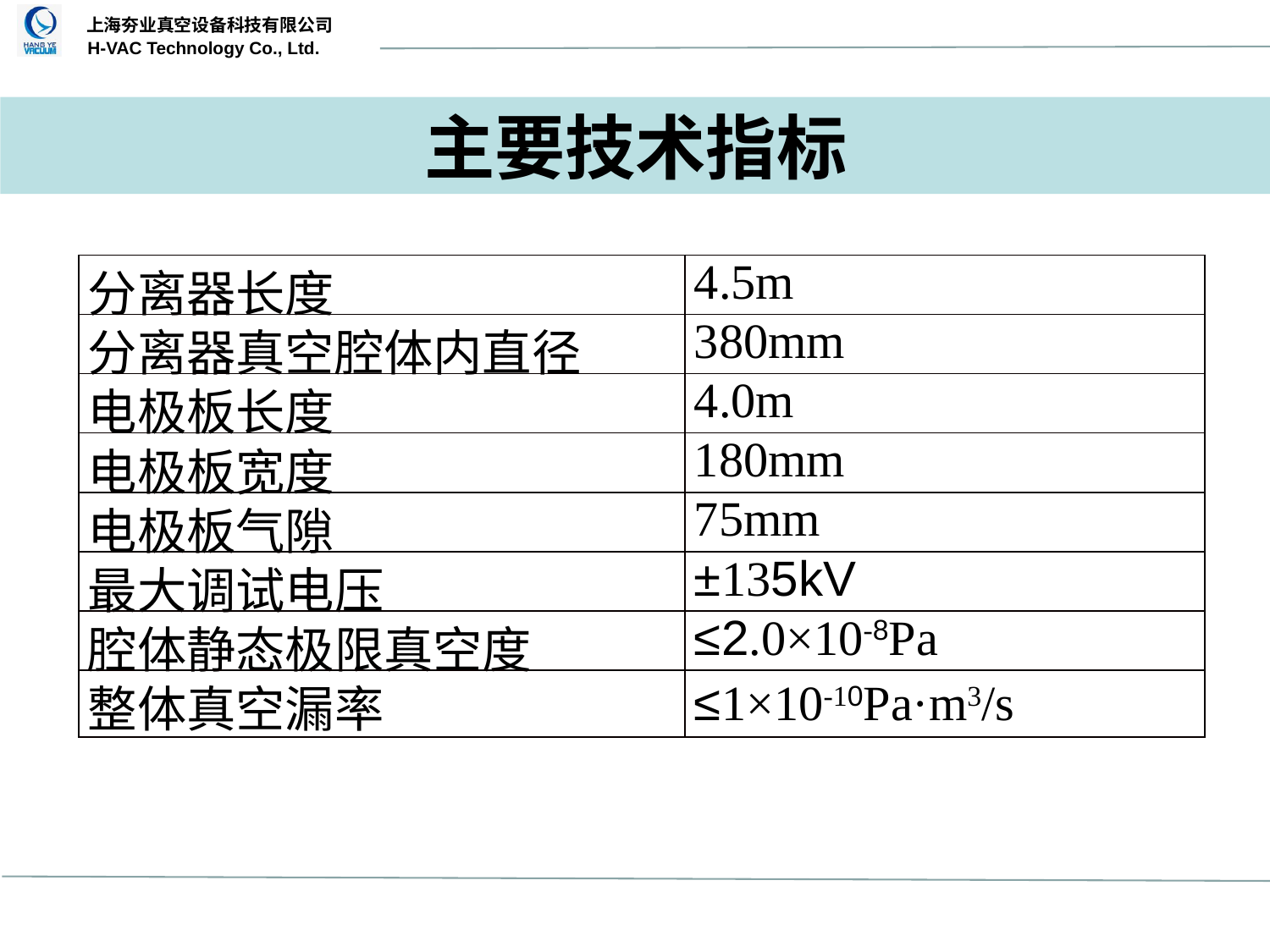

主要技术指标
| 分离器长度 | 4.5m |
| --- | --- |
| 分离器真空腔体内直径 | 380mm |
| 电极板长度 | 4.0m |
| 电极板宽度 | 180mm |
| 电极板气隙 | 75mm |
| 最大调试电压 | ±135kV |
| 腔体静态极限真空度 | ≤2.0×10-8Pa |
| 整体真空漏率 | ≤1×10-10Pa·m3/s |